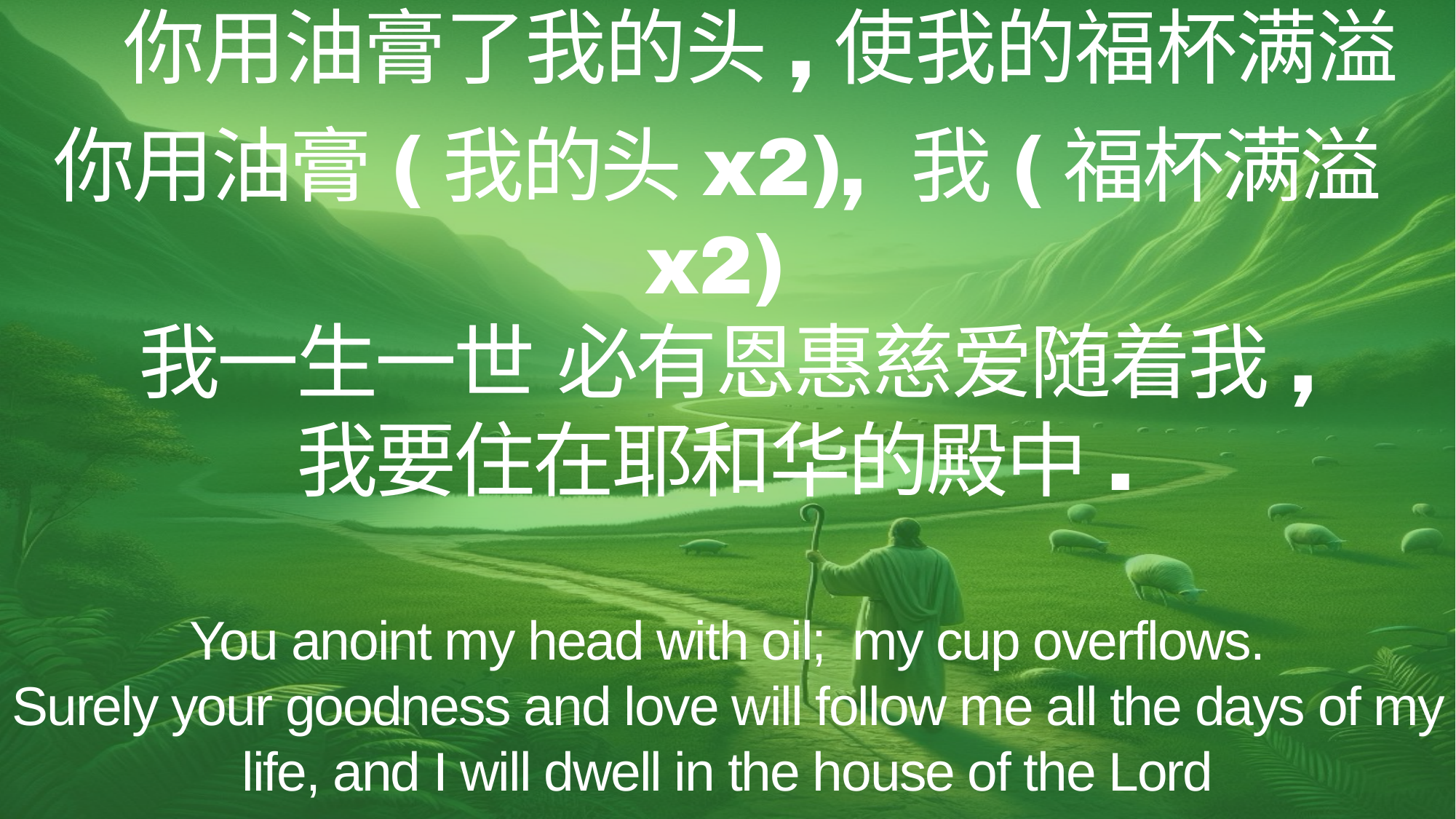

你用油膏了我的头,使我的福杯满溢
你用油膏(我的头x2), 我(福杯满溢x2)
我一生一世 必有恩惠慈爱随着我,
我要住在耶和华的殿中.

You anoint my head with oil;  my cup overflows.
Surely your goodness and love will follow me all the days of my life, and I will dwell in the house of the Lord